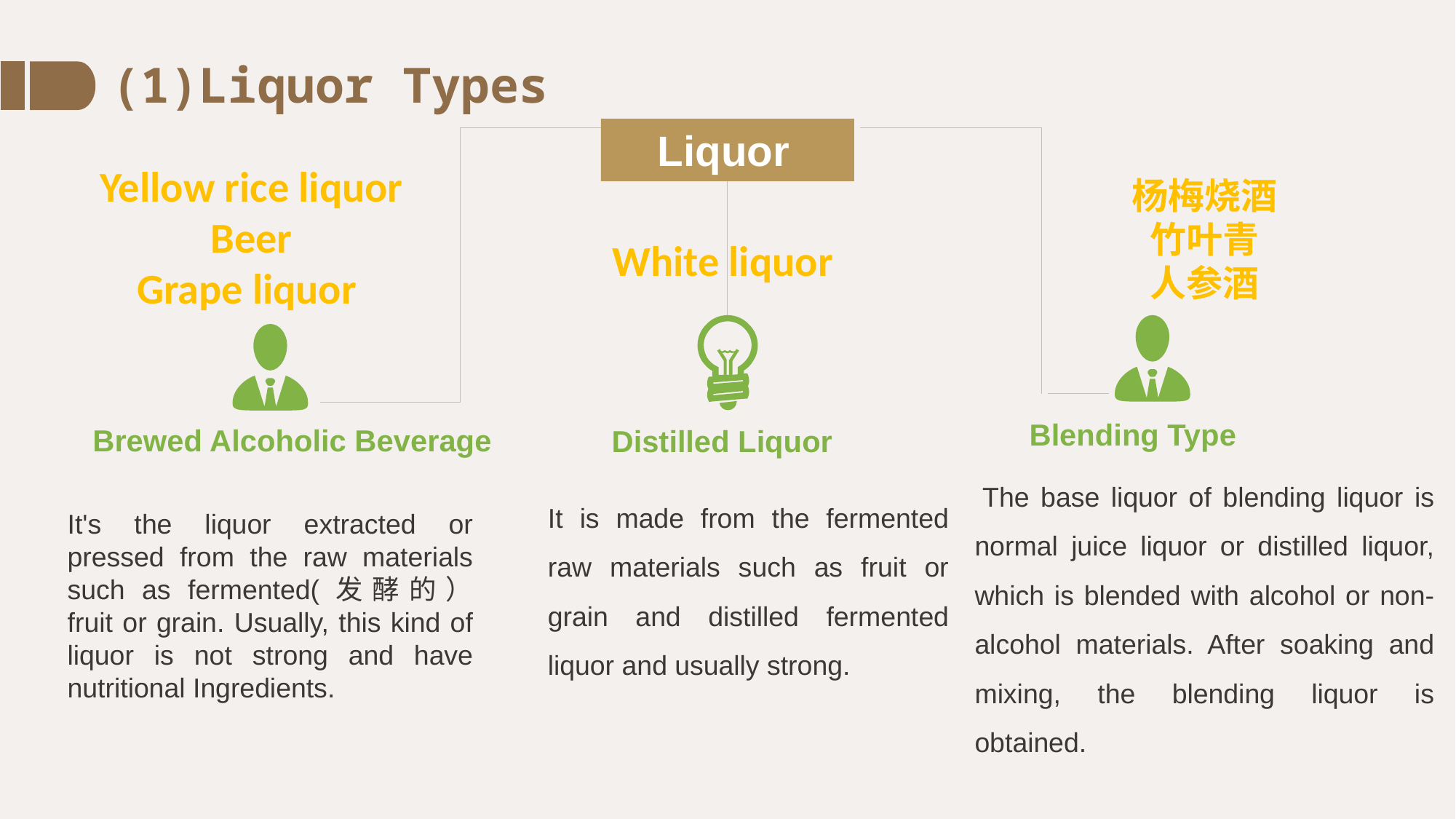

(1)Liquor Types

 Liquor
Yellow rice liquor
 Beer
Grape liquor
杨梅烧酒
竹叶青
人参酒
White liquor

Blending Type
Brewed Alcoholic Beverage
Distilled Liquor
 The base liquor of blending liquor is normal juice liquor or distilled liquor, which is blended with alcohol or non-alcohol materials. After soaking and mixing, the blending liquor is obtained.
It is made from the fermented raw materials such as fruit or grain and distilled fermented liquor and usually strong.
It's the liquor extracted or pressed from the raw materials such as fermented(发酵的） fruit or grain. Usually, this kind of liquor is not strong and have nutritional Ingredients.